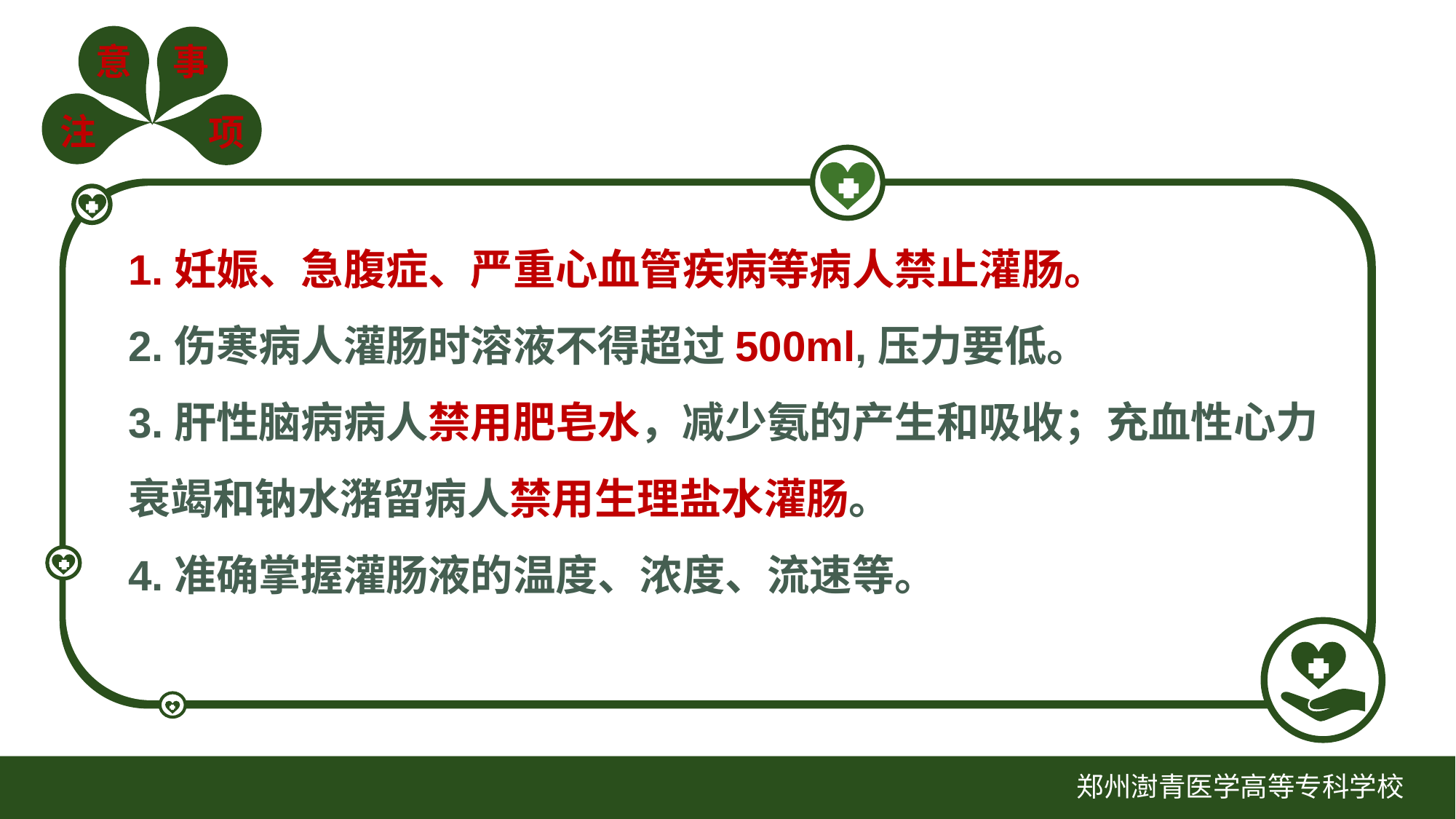

1.妊娠、急腹症、严重心血管疾病等病人禁止灌肠。
2.伤寒病人灌肠时溶液不得超过500ml,压力要低。
3.肝性脑病病人禁用肥皂水，减少氨的产生和吸收；充血性心力衰竭和钠水潴留病人禁用生理盐水灌肠。
4.准确掌握灌肠液的温度、浓度、流速等。

郑州澍青医学高等专科学校